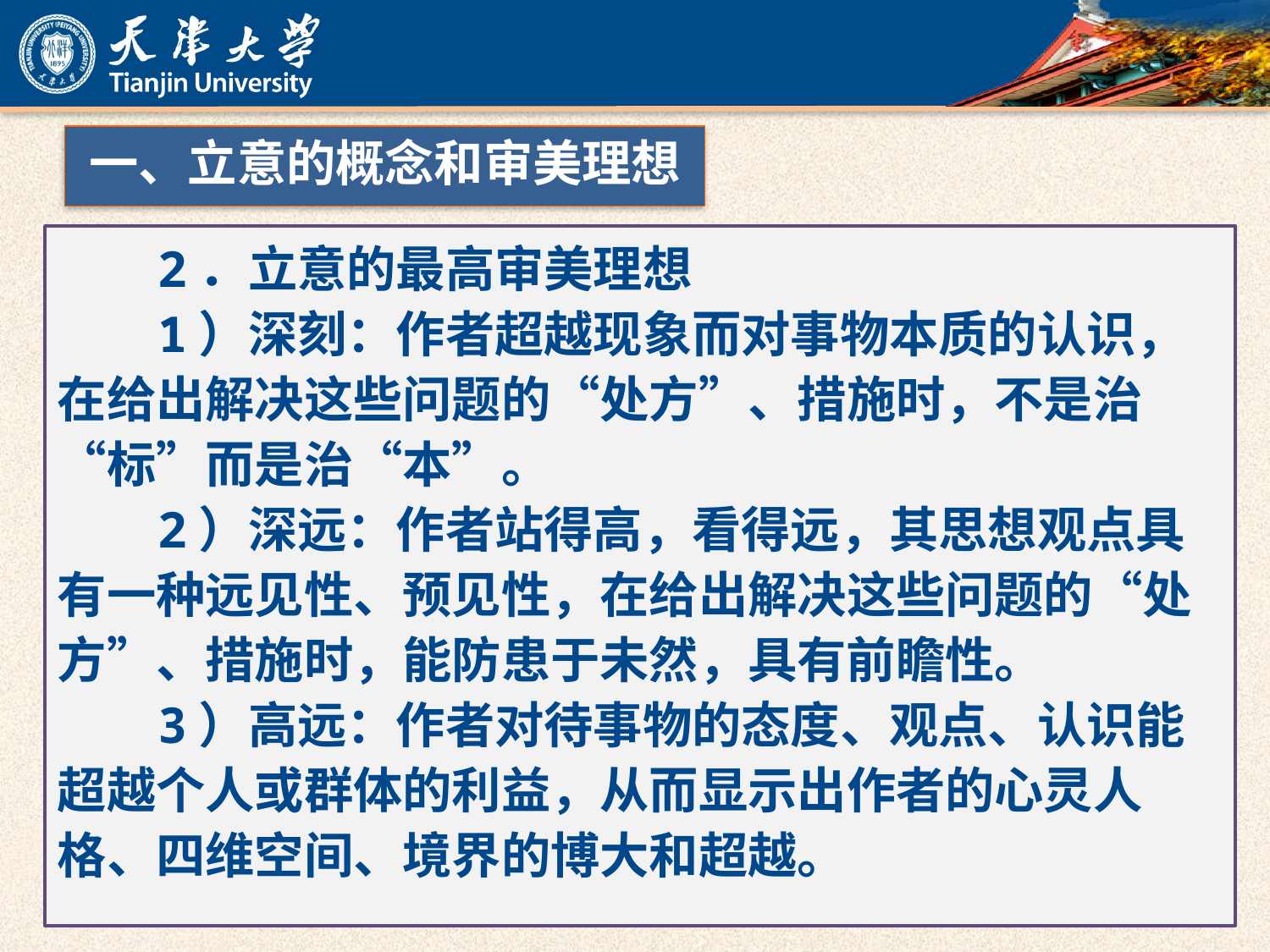

一、立意的概念和审美理想
2．立意的最高审美理想
1）深刻：作者超越现象而对事物本质的认识，在给出解决这些问题的“处方”、措施时，不是治“标”而是治“本”。
2）深远：作者站得高，看得远，其思想观点具有一种远见性、预见性，在给出解决这些问题的“处方”、措施时，能防患于未然，具有前瞻性。
3）高远：作者对待事物的态度、观点、认识能超越个人或群体的利益，从而显示出作者的心灵人格、四维空间、境界的博大和超越。